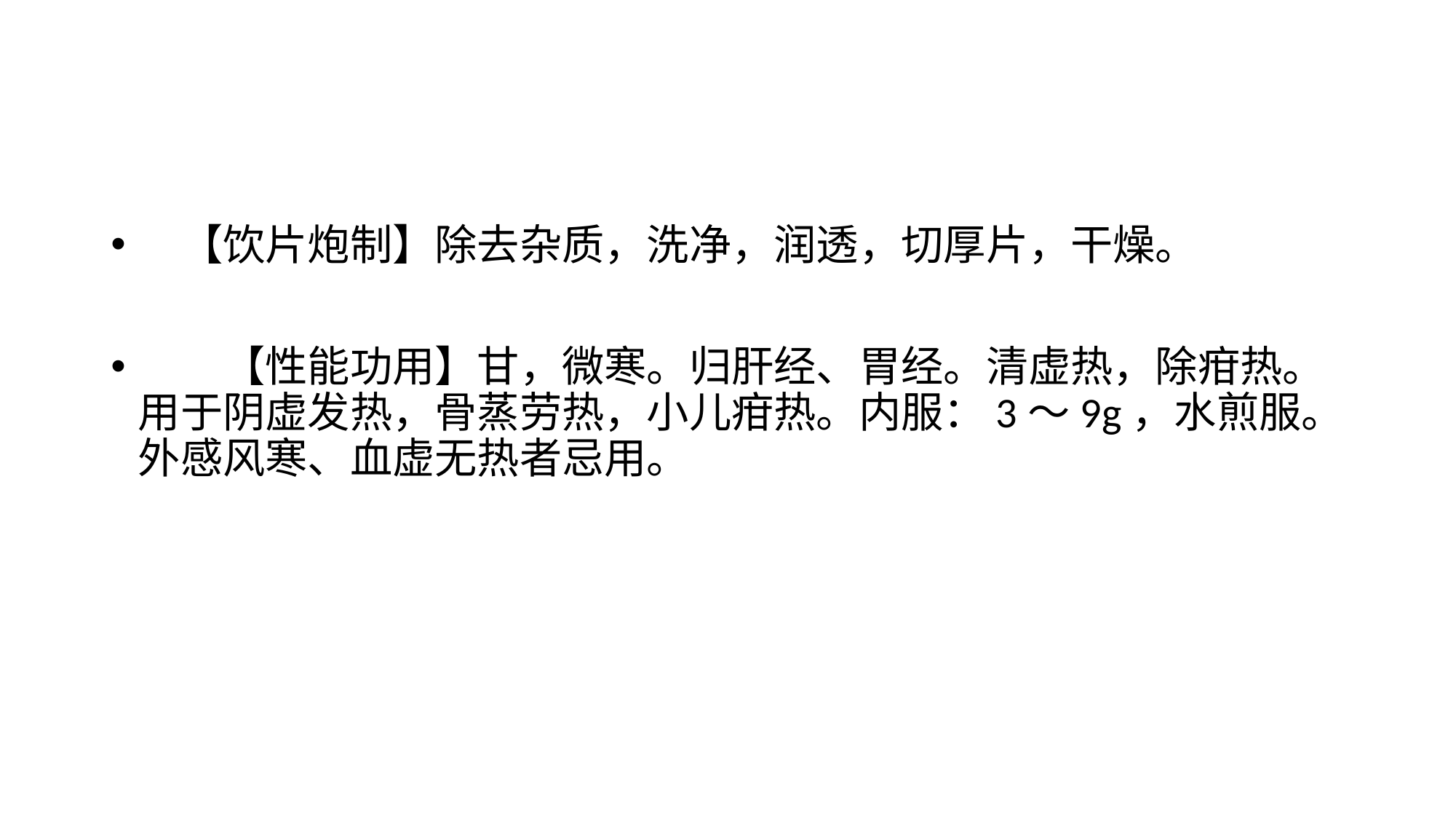

#
　【饮片炮制】除去杂质，洗净，润透，切厚片，干燥。

　　【性能功用】甘，微寒。归肝经、胃经。清虚热，除疳热。用于阴虚发热，骨蒸劳热，小儿疳热。内服：3～9g，水煎服。外感风寒、血虚无热者忌用。